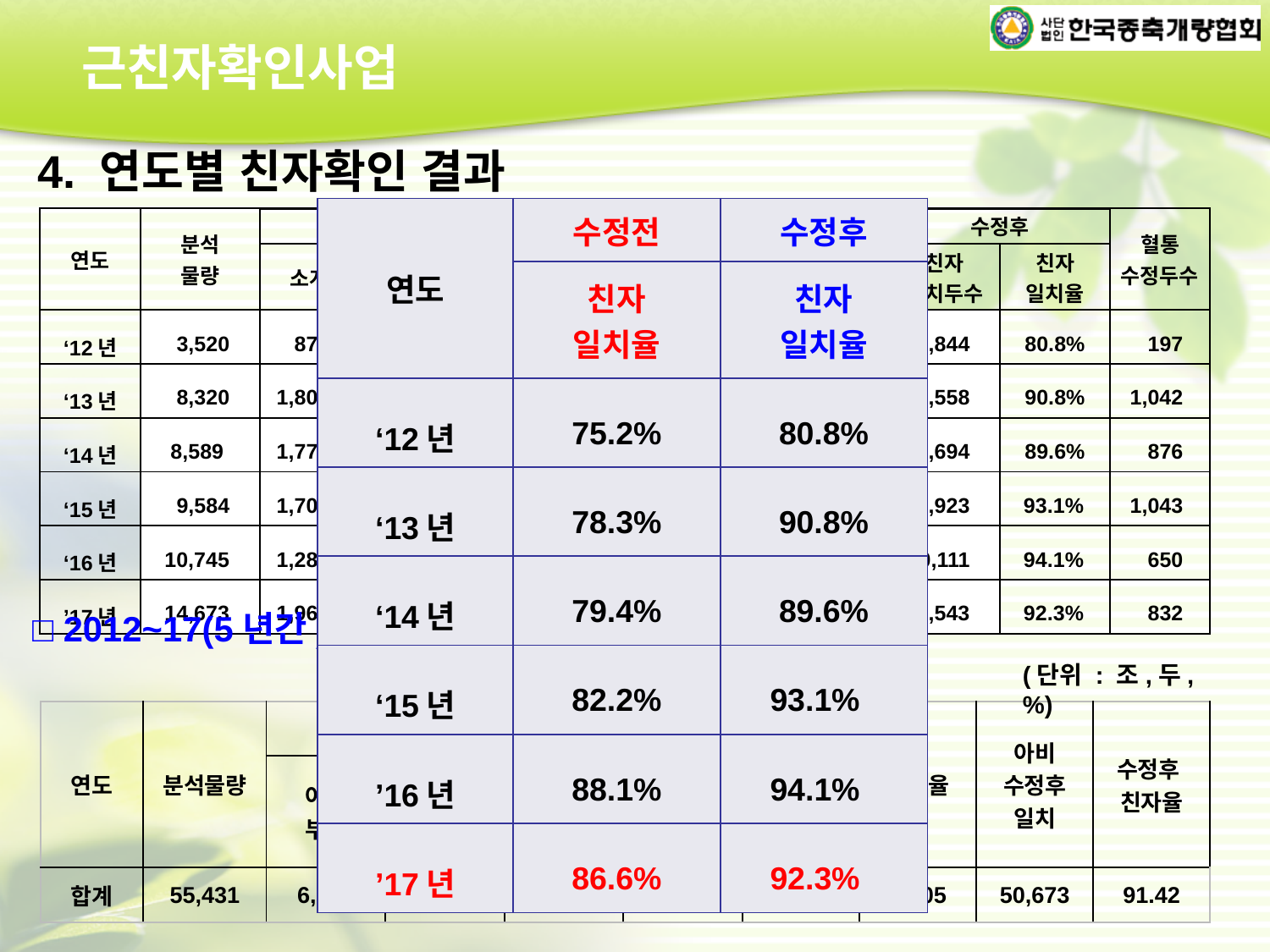

근친자확인사업
4. 연도별 친자확인 결과
| 연도 | 수정전 | 수정후 |
| --- | --- | --- |
|  | 친자 일치율 | 친자 일치율 |
| ‘12년 | 75.2% | 80.8% |
| ‘13년 | 78.3% | 90.8% |
| ‘14년 | 79.4% | 89.6% |
| ‘15년 | 82.2% | 93.1% |
| ’16년 | 88.1% | 94.1% |
| ’17년 | 86.6% | 92.3% |
| 연도 | 분석 물량 | 불일치내역 |  |  |  | 수정전 |  | 수정후 |  | 혈통 수정두수 |
| --- | --- | --- | --- | --- | --- | --- | --- | --- | --- | --- |
|  |  | 소계 | 부 불일치 | 모 불일치 | 부․모 불일치 | 친자 일치두수 | 친자 일치율 | 친자 일치두수 | 친자 일치율 |  |
| ‘12년 | 3,520 | 873 | 451 | 292 | 130 | 2,647 | 75.2% | 2,844 | 80.8% | 197 |
| ‘13년 | 8,320 | 1,804 | 1,316 | 191 | 297 | 6,516 | 78.3% | 7,558 | 90.8% | 1,042 |
| ‘14년 | 8,589 | 1,771 | 1,175 | 272 | 324 | 6,818 | 79.4% | 7,694 | 89.6% | 876 |
| ‘15년 | 9,584 | 1,702 | 971 | 216 | 517 | 7,882 | 82.2% | 8,923 | 93.1% | 1,043 |
| ‘16년 | 10,745 | 1,284 | 799 | 221 | 264 | 9,461 | 88.1% | 10,111 | 94.1% | 650 |
| ’17년 | 14,673 | 1,962 | 1,612 | 136 | 214 | 12,711 | 86.6% | 13,543 | 92.3% | 832 |
□ 2012~17(5년간) 친자확인분석 결과내역
(단위 : 조,두, %)
| 연도 | 분석물량 | 불일치내역 |  |  |  | 친자 일치 | 친자율 | 아비 수정후 일치 | 수정후 친자율 |
| --- | --- | --- | --- | --- | --- | --- | --- | --- | --- |
|  |  | 아비 부정 | 어미 부정 | 양친 부정 | 부정 (합계) |  |  |  |  |
| 합계 | 55,431 | 6,324 | 1,328 | 1,746 | 9,396 | 46,035 | 83.05 | 50,673 | 91.42 |